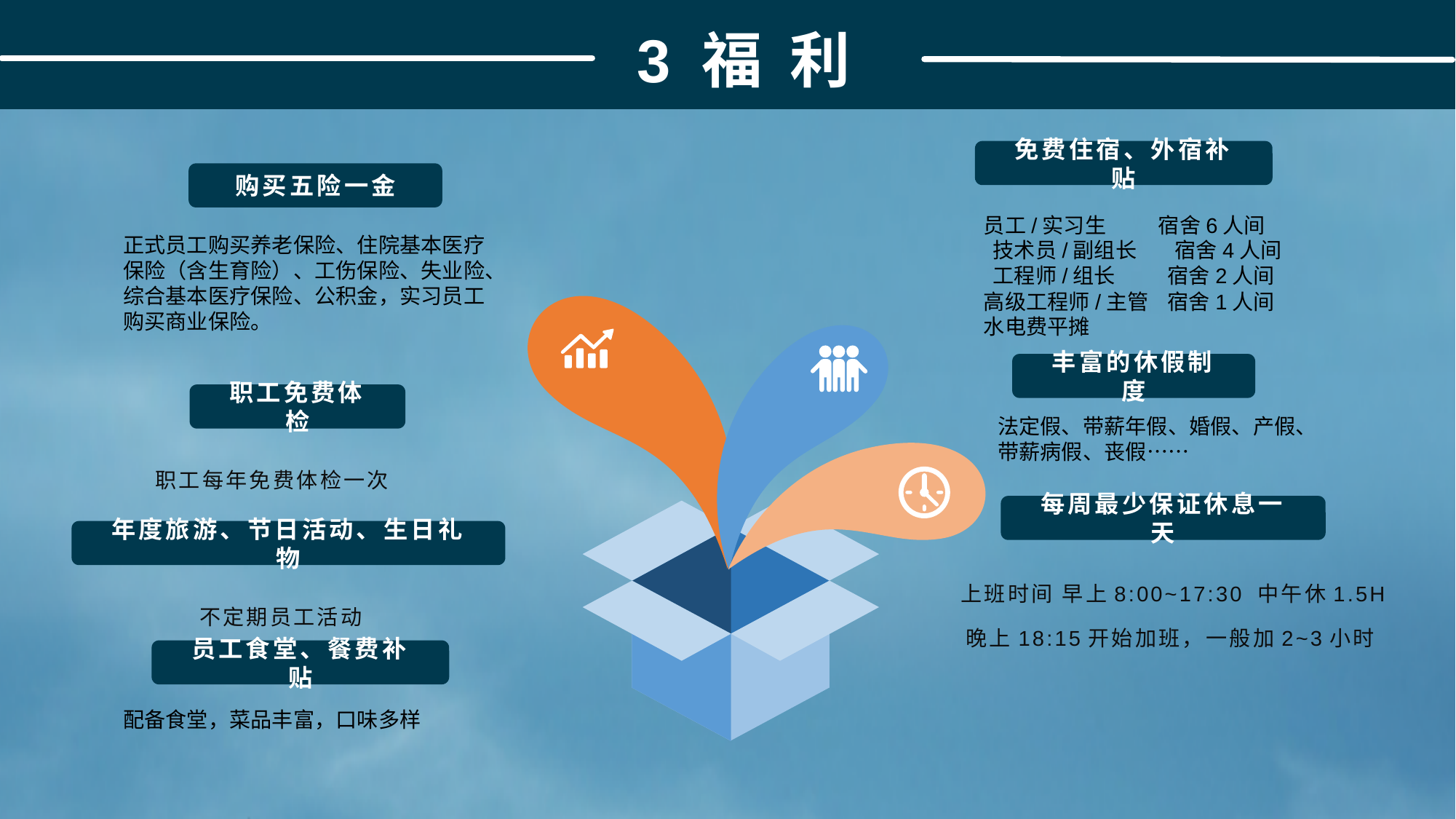

3 福  利
免费住宿、外宿补贴
购买五险一金
员工/实习生           宿舍6人间           技术员/副组长        宿舍4人间       工程师/组长           宿舍2人间      高级工程师/主管    宿舍1人间     水电费平摊
正式员工购买养老保险、住院基本医疗保险（含生育险）、工伤保险、失业险、综合基本医疗保险、公积金，实习员工购买商业保险。

丰富的休假制度
职工免费体检
法定假、带薪年假、婚假、产假、带薪病假、丧假……

职工每年免费体检一次
每周最少保证休息一天

年度旅游、节日活动、生日礼物
上班时间 早上8:00~17:30 中午休1.5H
不定期员工活动
晚上18:15开始加班，一般加2~3小时
员工食堂、餐费补贴
配备食堂，菜品丰富，口味多样